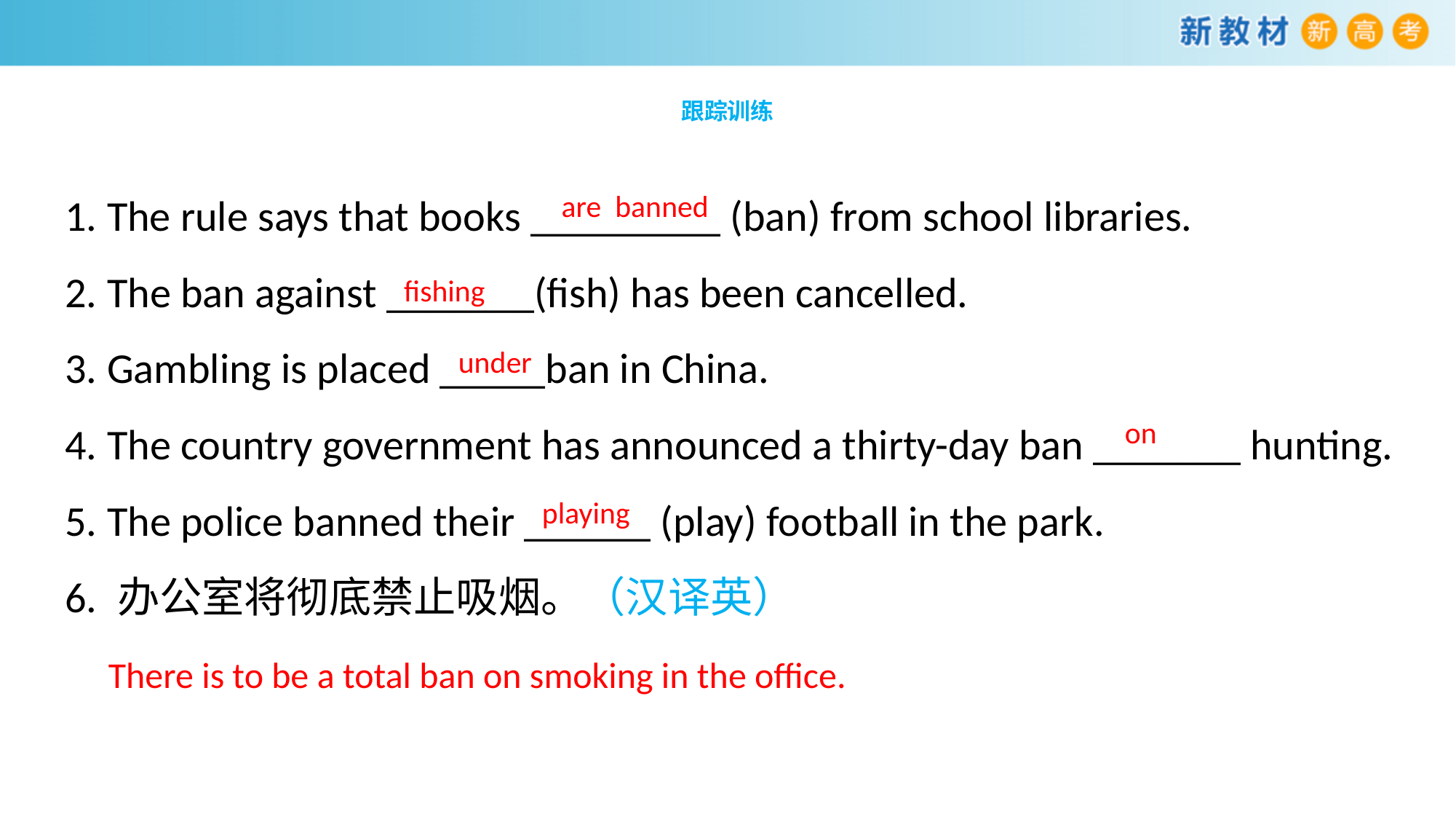

# 跟踪训练
1. The rule says that books _________ (ban) from school libraries.
2. The ban against _______(fish) has been cancelled.
3. Gambling is placed _____ban in China.
4. The country government has announced a thirty-day ban _______ hunting.
5. The police banned their ______ (play) football in the park.
6. 办公室将彻底禁止吸烟。（汉译英）

are  banned
fishing
under
  on
playing
There is to be a total ban on smoking in the office.